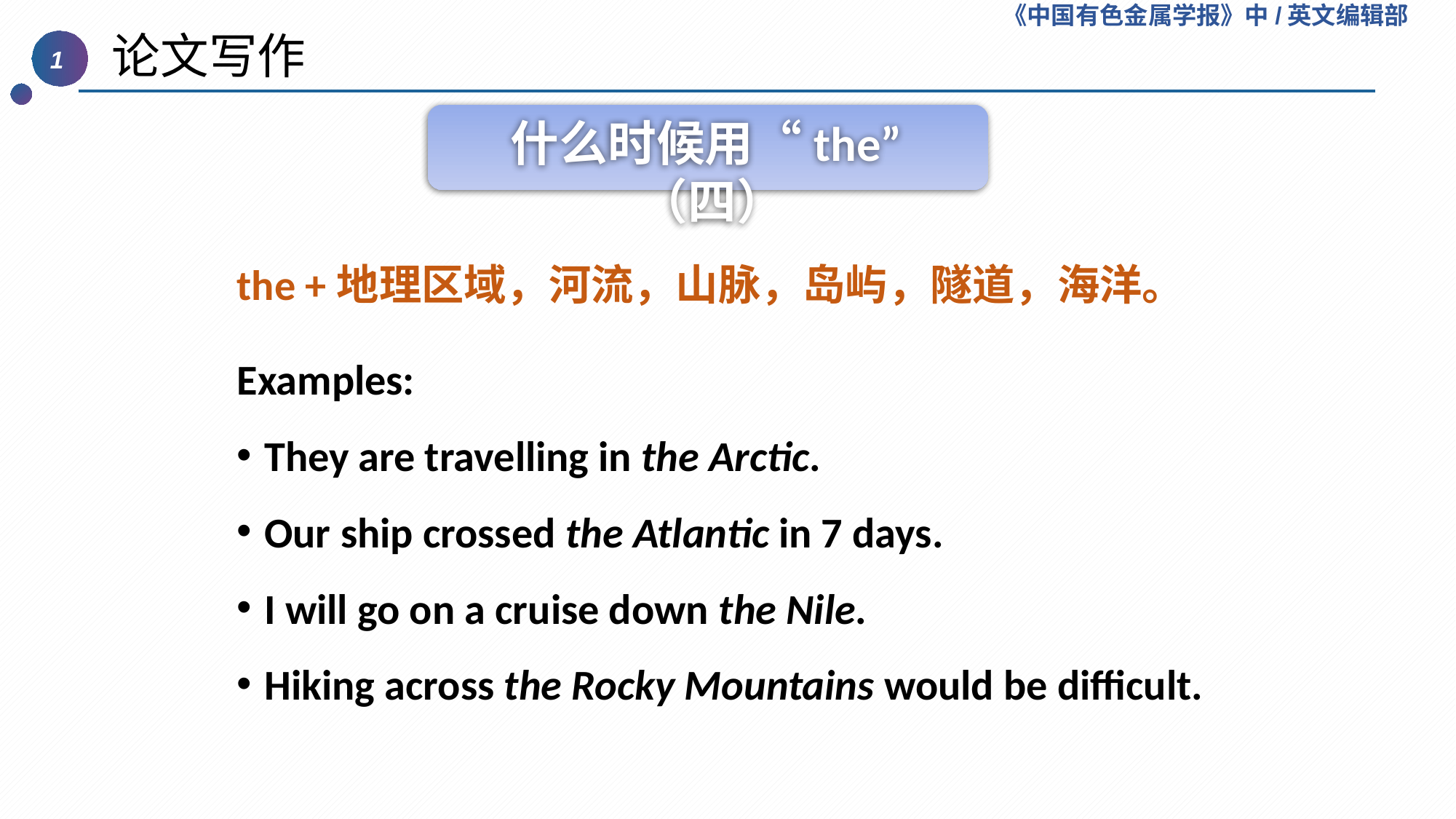

《中国有色金属学报》中/英文编辑部
      论文写作

1

什么时候用“the”（四）
the +地理区域，河流，山脉，岛屿，隧道，海洋。
Examples:
They are travelling in the Arctic.
Our ship crossed the Atlantic in 7 days.
I will go on a cruise down the Nile.
Hiking across the Rocky Mountains would be difficult.